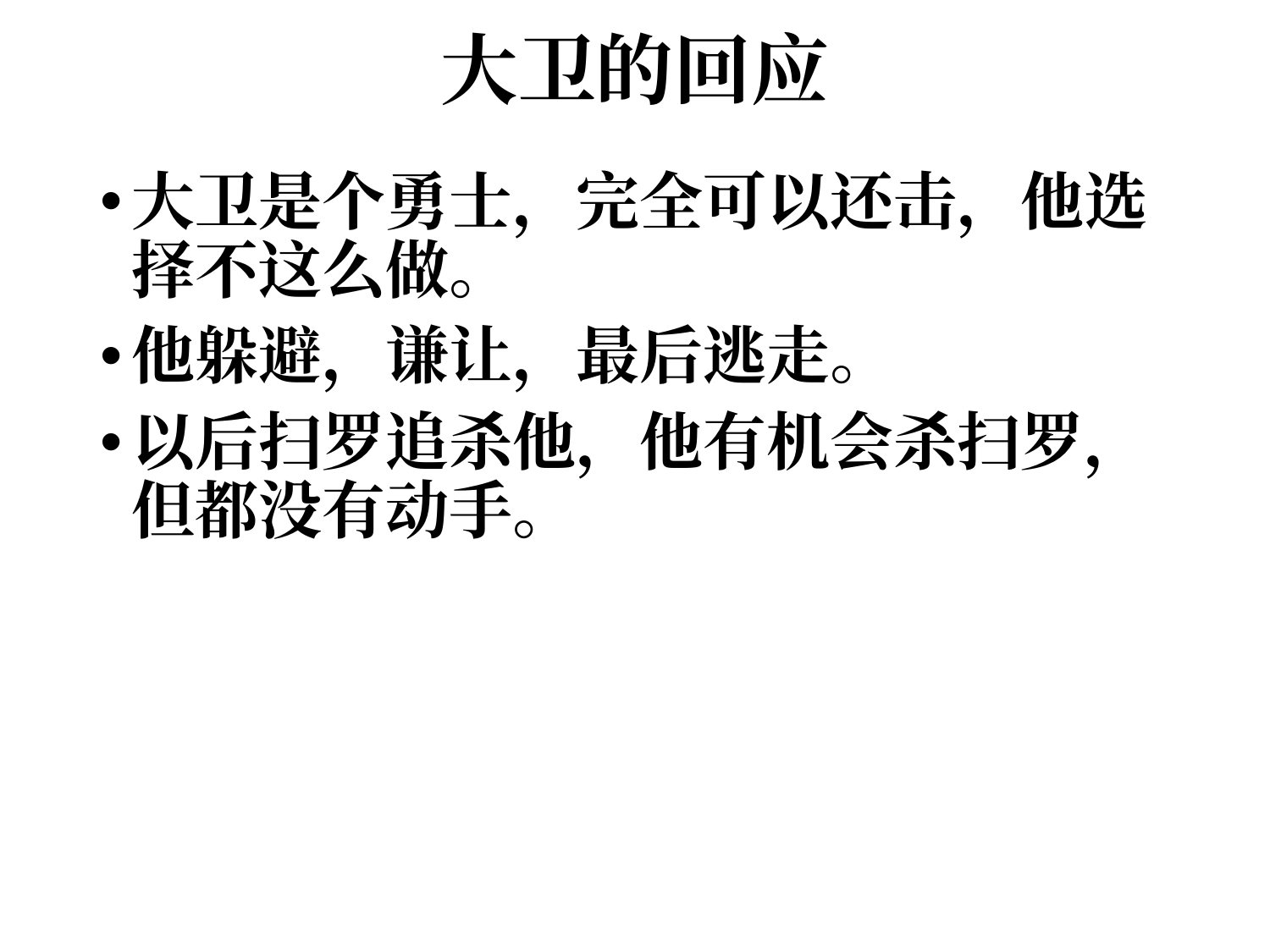

# 大卫的回应
大卫是个勇士，完全可以还击，他选择不这么做。
他躲避，谦让，最后逃走。
以后扫罗追杀他，他有机会杀扫罗，但都没有动手。